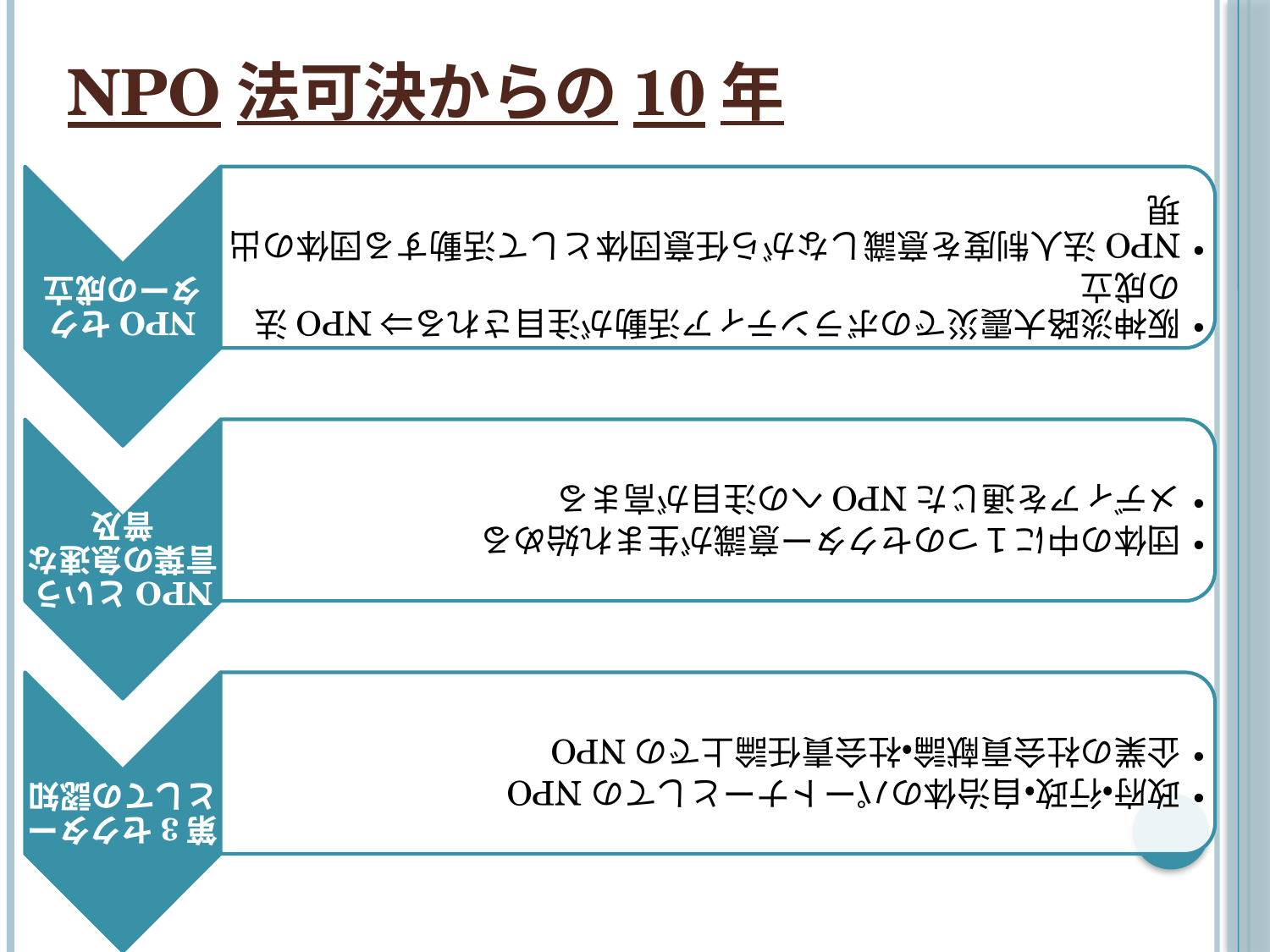

# NPO法可決からの10年
NPOセクターの成立
阪神淡路大震災でのボランティア活動が注目される⇒NPO法の成立
NPO法人制度を意識しながら任意団体として活動する団体の出現
NPOという言葉の急速な普及
団体の中に１つのセクター意識が生まれ始める
メディアを通じたNPOへの注目が高まる
第3セクターとしての認知
政府・行政・自治体のパートナーとしてのNPO
企業の社会貢献論・社会責任論上でのNPO